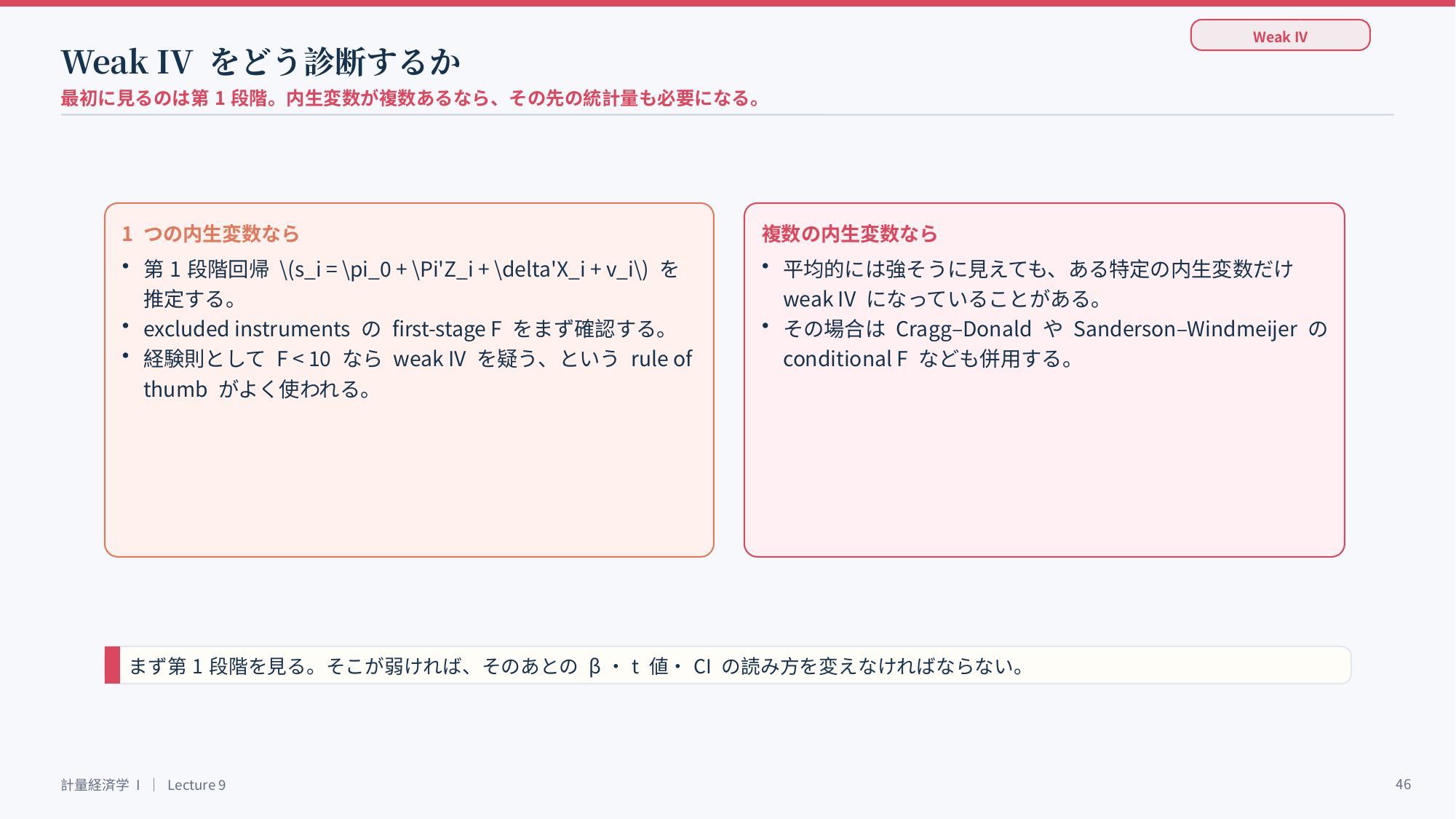

Weak IV
Weak IV をどう診断するか
最初に見るのは第1段階。内生変数が複数あるなら、その先の統計量も必要になる。

1 つの内生変数なら
複数の内生変数なら
第1段階回帰 \(s_i = \pi_0 + \Pi'Z_i + \delta'X_i + v_i\) を推定する。
excluded instruments の first-stage F をまず確認する。
経験則として F < 10 なら weak IV を疑う、という rule of thumb がよく使われる。
平均的には強そうに見えても、ある特定の内生変数だけ weak IV になっていることがある。
その場合は Cragg–Donald や Sanderson–Windmeijer の conditional F なども併用する。

まず第1段階を見る。そこが弱ければ、そのあとの β・t 値・CI の読み方を変えなければならない。
46
計量経済学 I ｜ Lecture 9